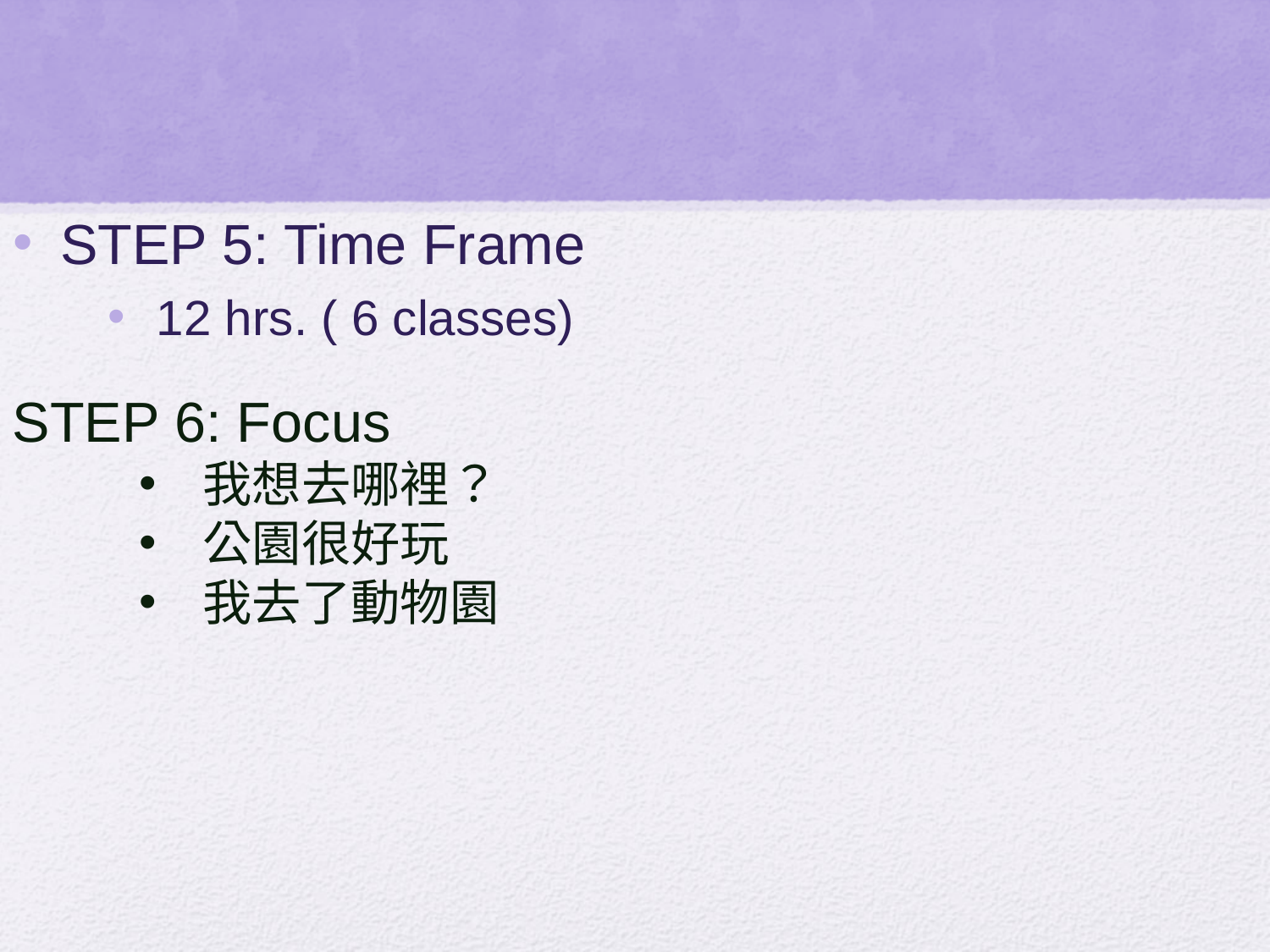

#
STEP 5: Time Frame
12 hrs. ( 6 classes)
STEP 6: Focus
我想去哪裡？
公園很好玩
我去了動物園